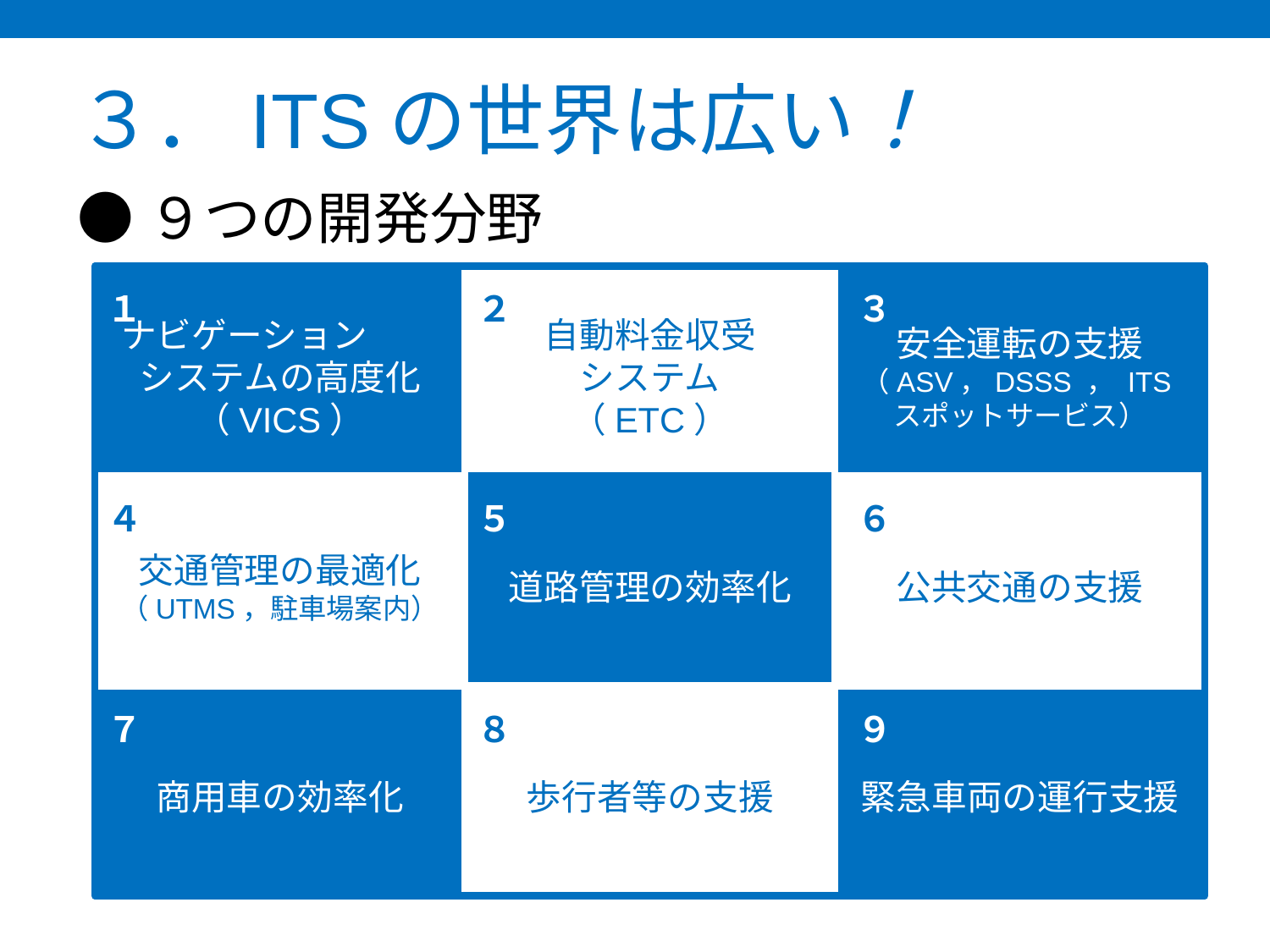

３．ITSの世界は広い！
●９つの開発分野

１
２
３
ナビゲーション
システムの高度化（VICS）
自動料金収受
システム
（ETC）
安全運転の支援
（ASV，DSSS ， ITSスポットサービス）
４
５
６
交通管理の最適化（UTMS，駐車場案内）
道路管理の効率化
公共交通の支援
７
８
９
商用車の効率化
歩行者等の支援
緊急車両の運行支援